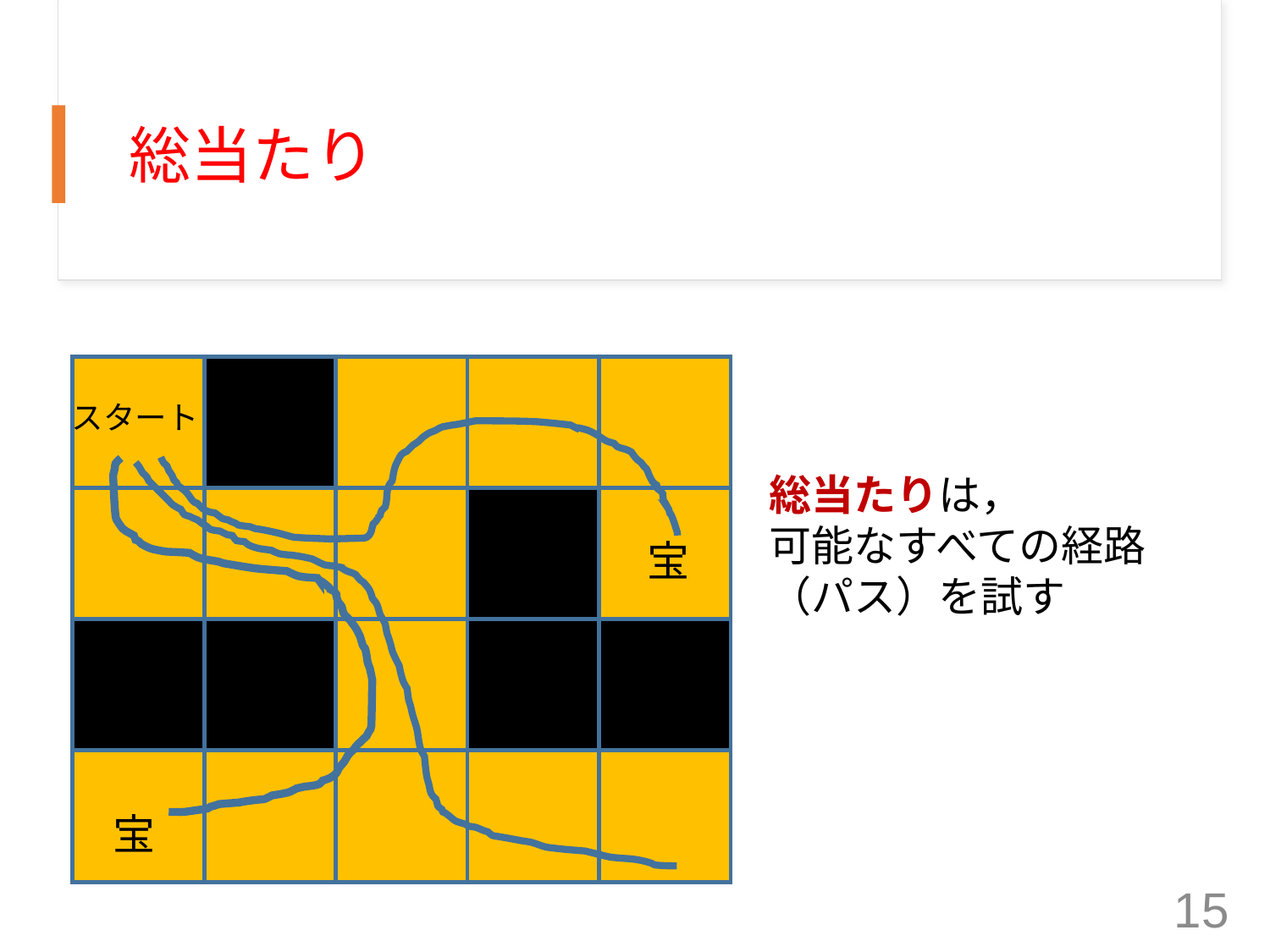

# 総当たり

スタート

総当たりは，
可能なすべての経路
（パス）を試す

宝

宝
15